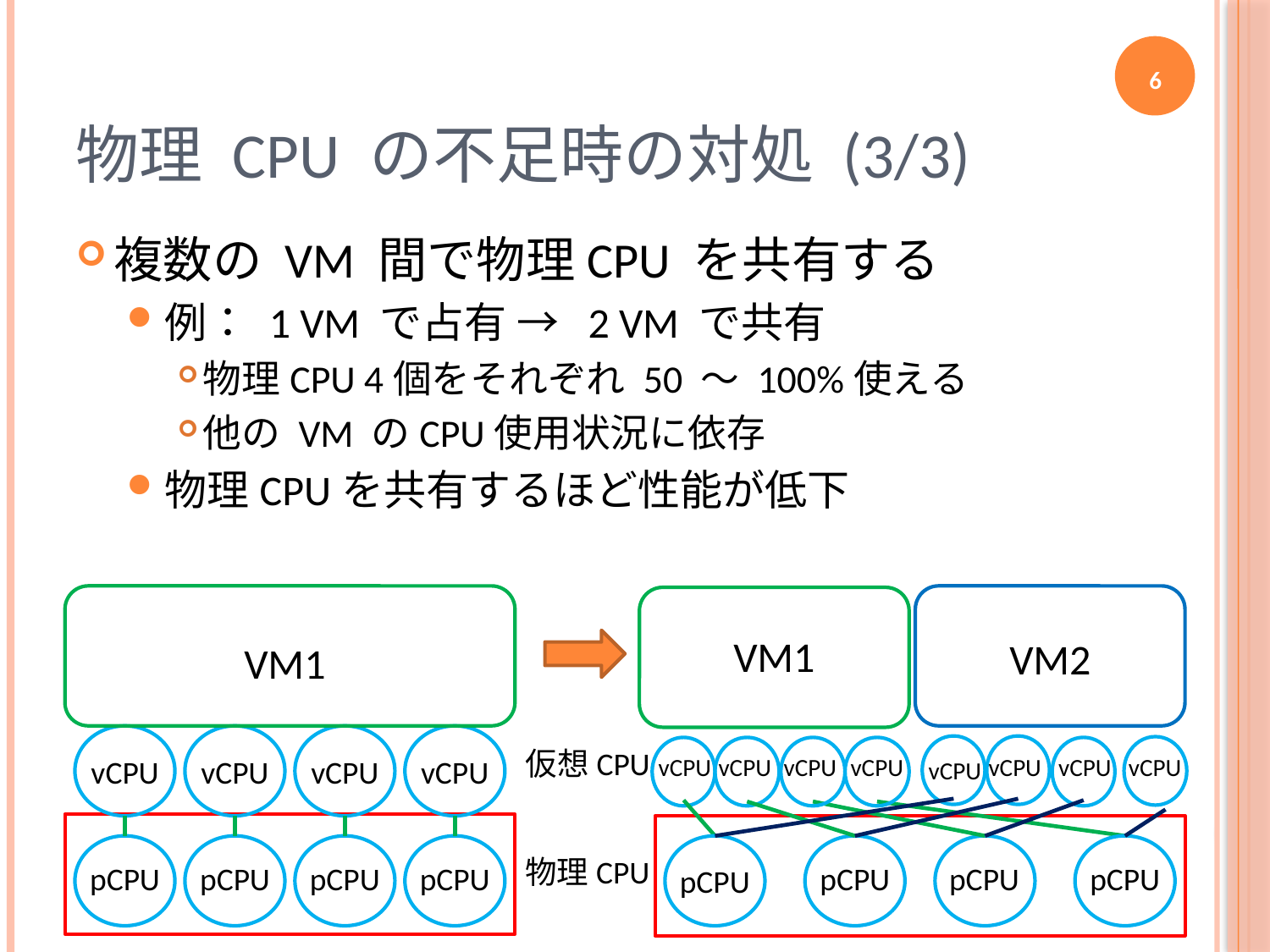

# 物理 CPU の不足時の対処 (3/3)
6
複数の VM 間で物理CPU を共有する
例： 1 VM で占有 →  2 VM で共有
物理CPU 4個をそれぞれ 50 ～ 100%使える
他の VM のCPU使用状況に依存
物理CPUを共有するほど性能が低下

VM1
VM2
VM1

仮想CPU

vCPU
vCPU
vCPU
vCPU
vCPU
vCPU
vCPU
vCPU
vCPU
vCPU
vCPU
vCPU

物理CPU
pCPU
pCPU
pCPU
pCPU
pCPU
pCPU
pCPU
pCPU